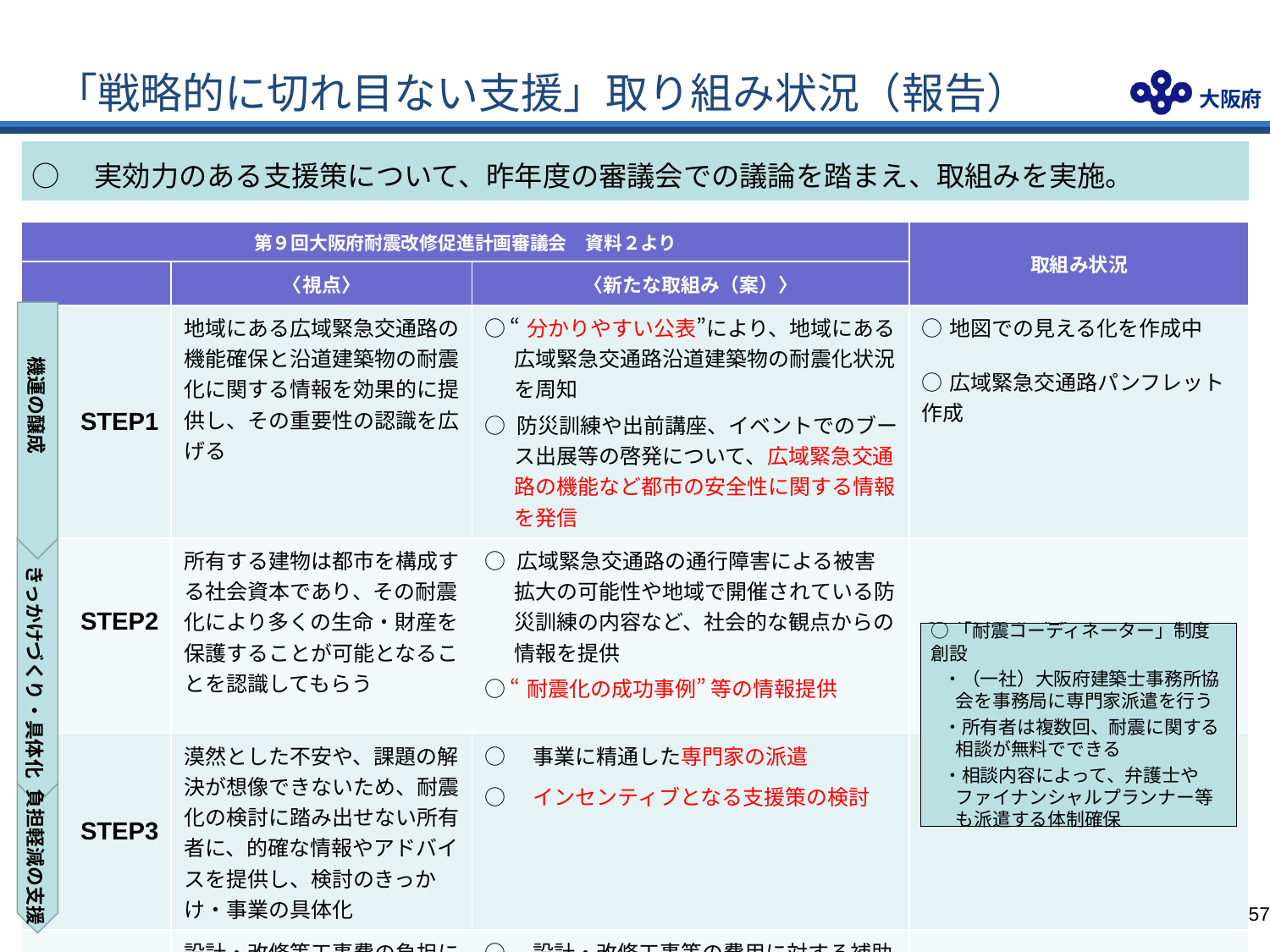

「戦略的に切れ目ない支援」取り組み状況（報告）
○　実効力のある支援策について、昨年度の審議会での議論を踏まえ、取組みを実施。
| 第９回大阪府耐震改修促進計画審議会　資料２より |  |  | 取組み状況 |
| --- | --- | --- | --- |
|  | 〈視点〉 | 〈新たな取組み（案）〉 |  |
| STEP1 | 地域にある広域緊急交通路の機能確保と沿道建築物の耐震化に関する情報を効果的に提供し、その重要性の認識を広げる | ○ “分かりやすい公表”により、地域にある広域緊急交通路沿道建築物の耐震化状況を周知 ○ 防災訓練や出前講座、イベントでのブース出展等の啓発について、広域緊急交通路の機能など都市の安全性に関する情報を発信 | ○地図での見える化を作成中 ○広域緊急交通路パンフレット作成 |
| STEP2 | 所有する建物は都市を構成する社会資本であり、その耐震化により多くの生命・財産を保護することが可能となることを認識してもらう | ○ 広域緊急交通路の通行障害による被害拡大の可能性や地域で開催されている防災訓練の内容など、社会的な観点からの情報を提供 ○ “耐震化の成功事例” 等の情報提供 | ○事例集作成中 |
| STEP3 | 漠然とした不安や、課題の解決が想像できないため、耐震化の検討に踏み出せない所有者に、的確な情報やアドバイスを提供し、検討のきっかけ・事業の具体化 | ○　事業に精通した専門家の派遣 ○　インセンティブとなる支援策の検討 |  |
| STEP4 | 設計・改修等工事費の負担に加え、仮移転や補償などの様々な負担が生じることから、資金確保等の負担軽減について可能な限りの支援 | ○　設計・改修工事等の費用に対する補助とあわせ、事業に精通した専門家の派遣を活用したコスト削減案や資金計画のアドバイス、移転先の確保や補償の調整等を支援 | （〇補助率の拡充は予算要求したものの認められず、再検討中） |

機運の醸成

  きっかけづくり・具体化
○「耐震コーディネーター」制度創設
・（一社）大阪府建築士事務所協会を事務局に専門家派遣を行う
・所有者は複数回、耐震に関する相談が無料でできる
・相談内容によって、弁護士やファイナンシャルプランナー等も派遣する体制確保
負担軽減の支援

57